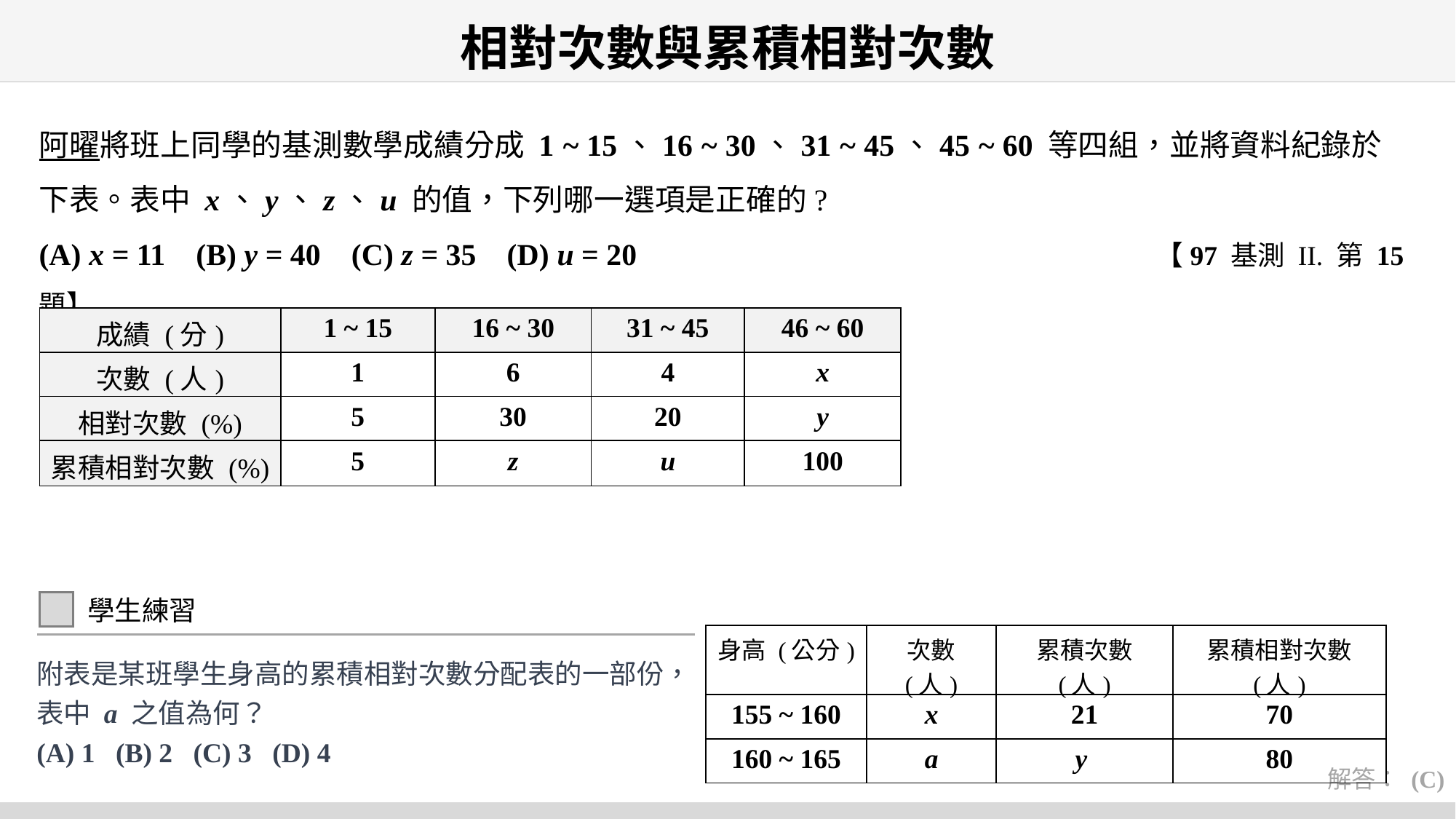

# 相對次數與累積相對次數
阿曜將班上同學的基測數學成績分成 1 ~ 15、16 ~ 30、31 ~ 45、45 ~ 60 等四組，並將資料紀錄於下表。表中 x、y、z、u 的值，下列哪一選項是正確的?
(A) x = 11    (B) y = 40    (C) z = 35    (D) u = 20                                                                   【97 基測 II. 第 15 題】
| 成績 (分) | 1 ~ 15 | 16 ~ 30 | 31 ~ 45 | 46 ~ 60 |
| --- | --- | --- | --- | --- |
| 次數 (人) | 1 | 6 | 4 | x |
| 相對次數 (%) | 5 | 30 | 20 | y |
| 累積相對次數 (%) | 5 | z | u | 100 |
學生練習

附表是某班學生身高的累積相對次數分配表的一部份，
表中 a 之值為何？
(A) 1   (B) 2   (C) 3   (D) 4
解答： (C)
| 身高 (公分) | 次數 (人) | 累積次數 (人) | 累積相對次數 (人) |
| --- | --- | --- | --- |
| 155 ~ 160 | x | 21 | 70 |
| 160 ~ 165 | a | y | 80 |